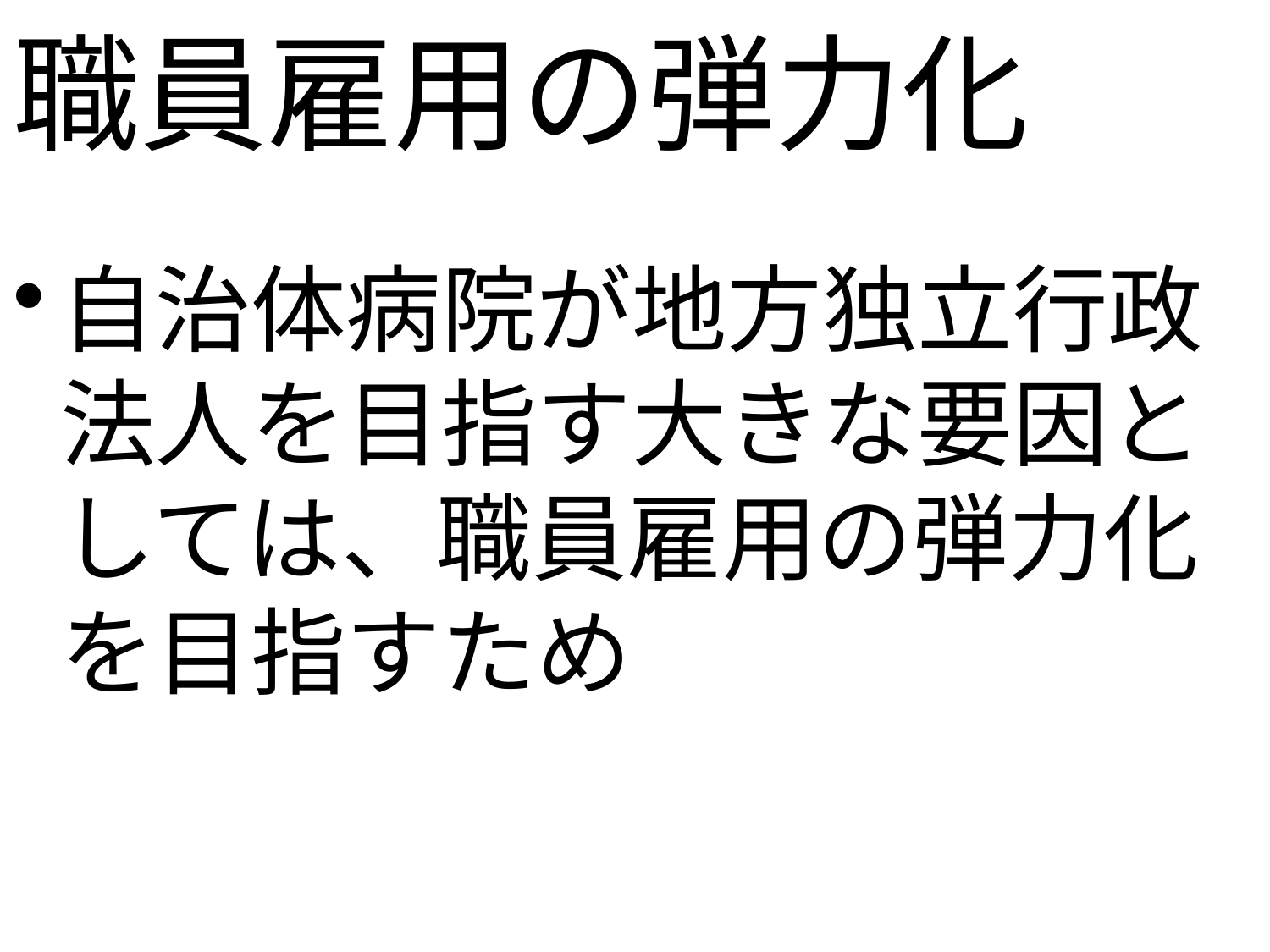

# 職員雇用の弾力化
自治体病院が地方独立行政法人を目指す大きな要因としては、職員雇用の弾力化を目指すため